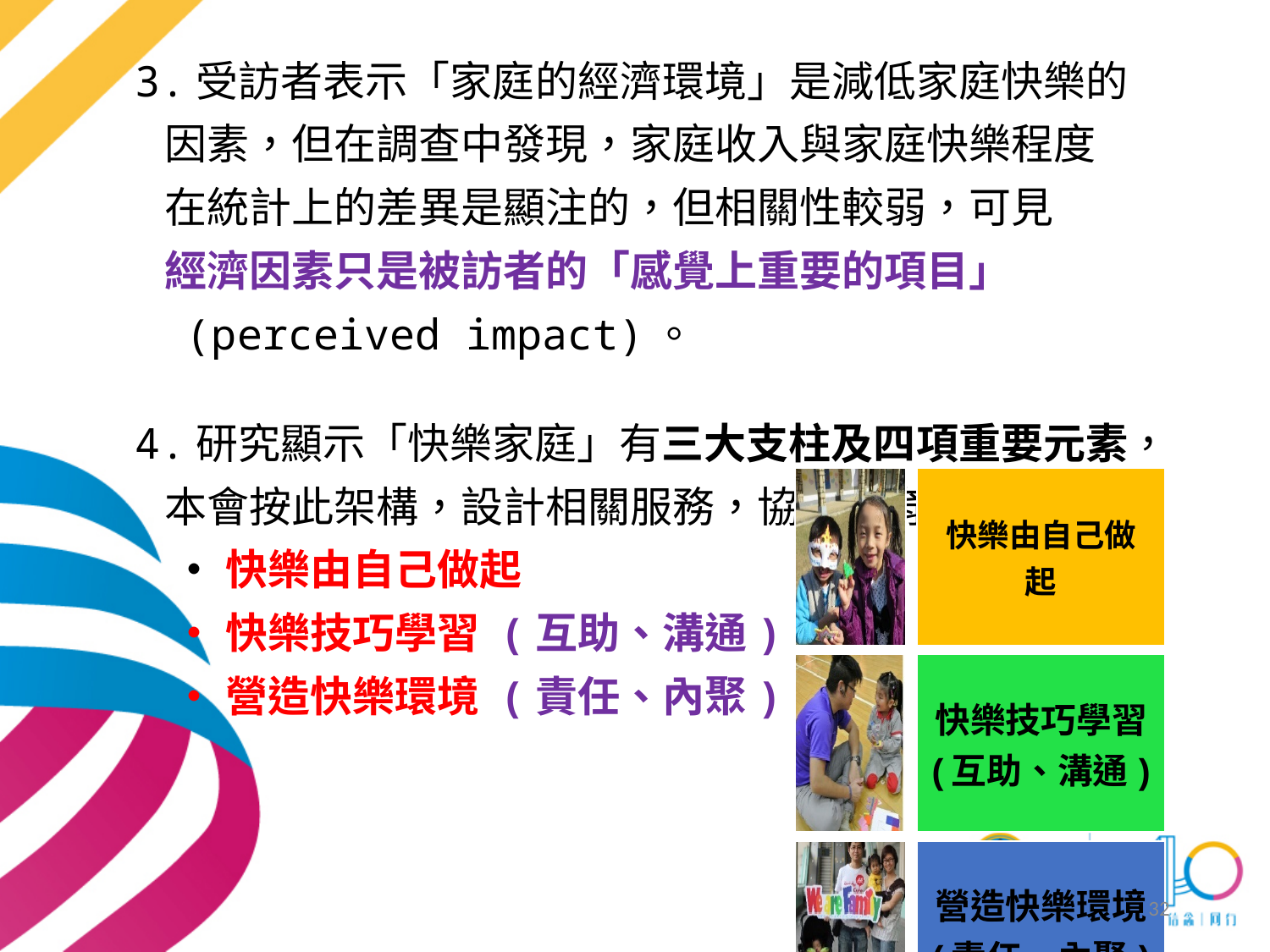

3.受訪者表示「家庭的經濟環境」是減低家庭快樂的
  因素，但在調查中發現，家庭收入與家庭快樂程度
  在統計上的差異是顯注的，但相關性較弱，可見
  經濟因素只是被訪者的「感覺上重要的項目」
  (perceived impact)。

4.研究顯示「快樂家庭」有三大支柱及四項重要元素，
  本會按此架構，設計相關服務，協助培育快樂家庭：
    •快樂由自己做起
    •快樂技巧學習 (互助、溝通)
    •營造快樂環境 (責任、內聚)

快樂由自己做起
營造快樂環境
(責任、內聚)
快樂技巧學習
(互助、溝通)
32